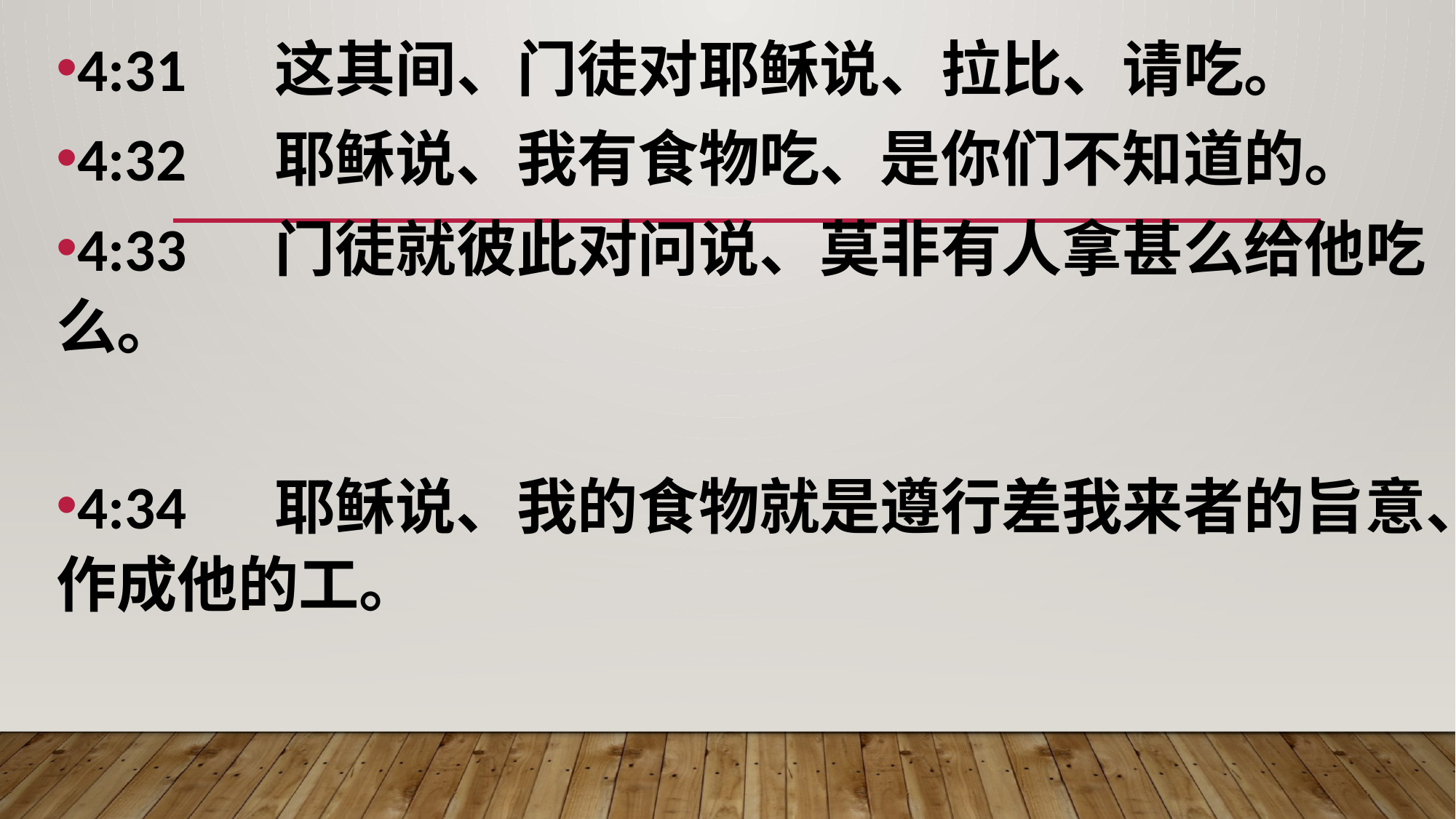

4:31	这其间、门徒对耶稣说、拉比、请吃。
4:32	耶稣说、我有食物吃、是你们不知道的。
4:33	门徒就彼此对问说、莫非有人拿甚么给他吃么。

4:34	耶稣说、我的食物就是遵行差我来者的旨意、作成他的工。